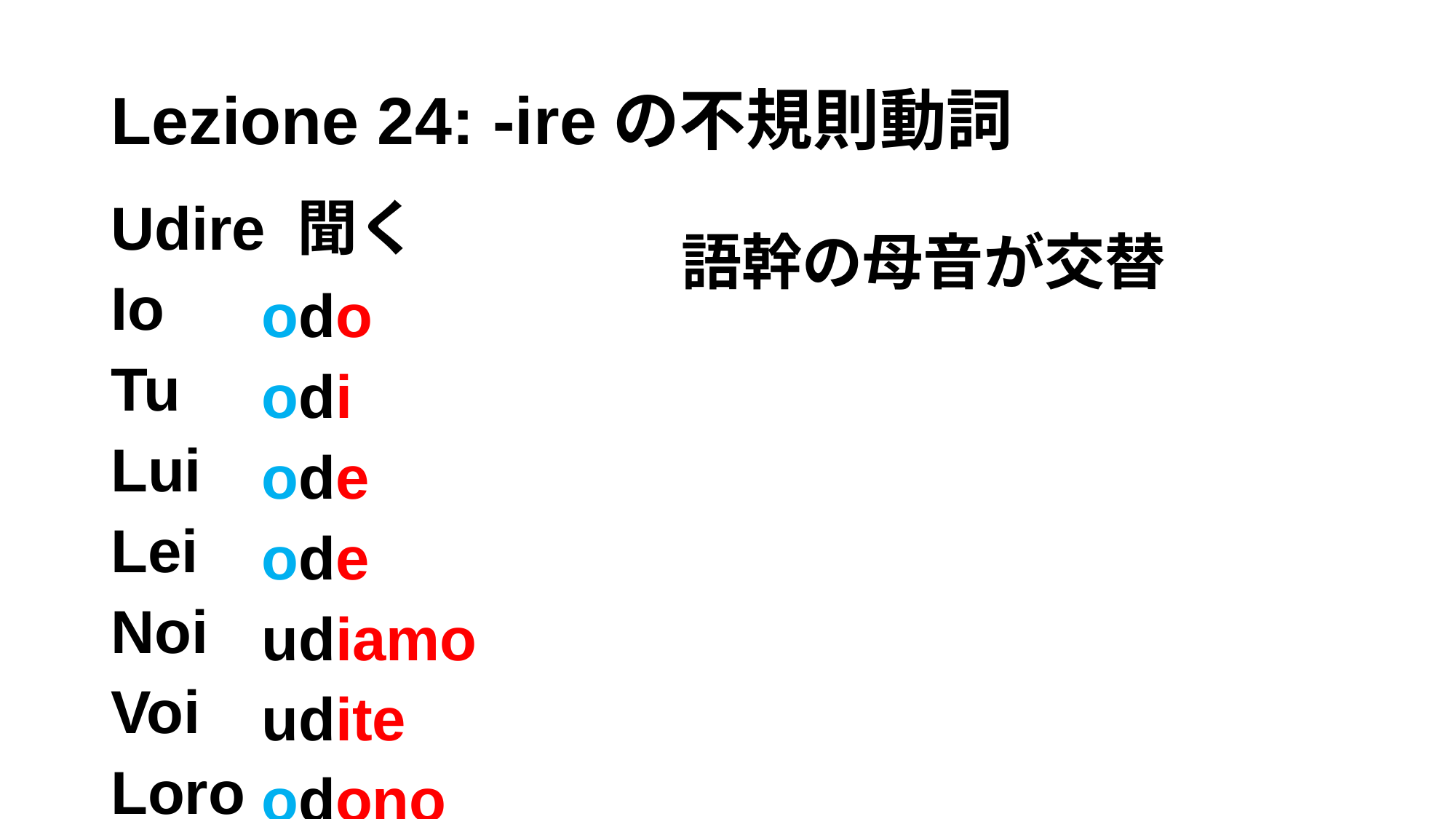

# Lezione 24: -ireの不規則動詞
Udire 聞く
Io
Tu
Lui
Lei
Noi
Voi
Loro

odo
odi
ode
ode
udiamo
udite
odono

語幹の母音が交替